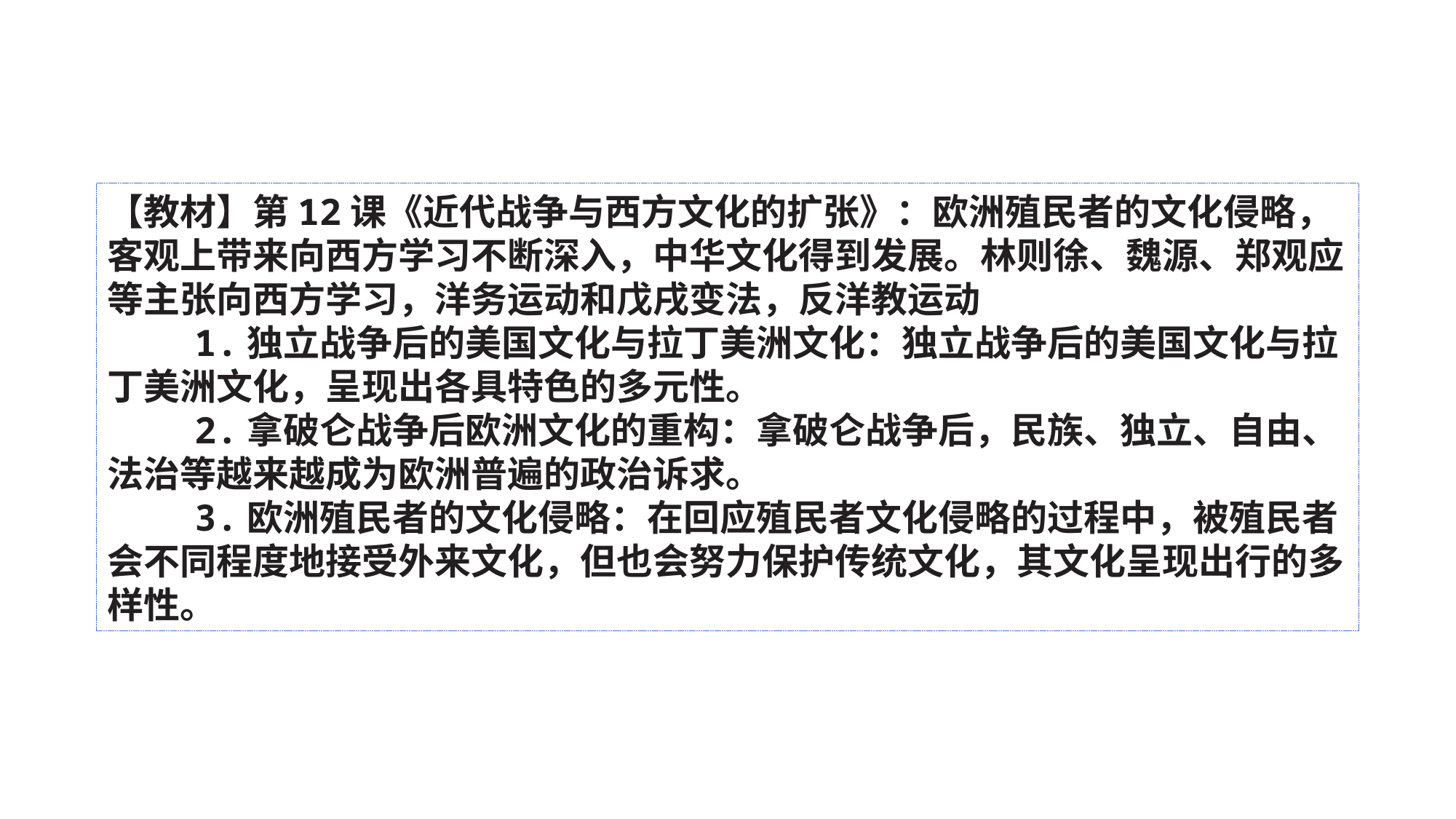

【教材】第12课《近代战争与西方文化的扩张》：欧洲殖民者的文化侵略，客观上带来向西方学习不断深入，中华文化得到发展。林则徐、魏源、郑观应等主张向西方学习，洋务运动和戊戌变法，反洋教运动
    1.独立战争后的美国文化与拉丁美洲文化：独立战争后的美国文化与拉丁美洲文化，呈现出各具特色的多元性。
    2.拿破仑战争后欧洲文化的重构：拿破仑战争后，民族、独立、自由、法治等越来越成为欧洲普遍的政治诉求。
    3.欧洲殖民者的文化侵略：在回应殖民者文化侵略的过程中，被殖民者会不同程度地接受外来文化，但也会努力保护传统文化，其文化呈现出行的多样性。